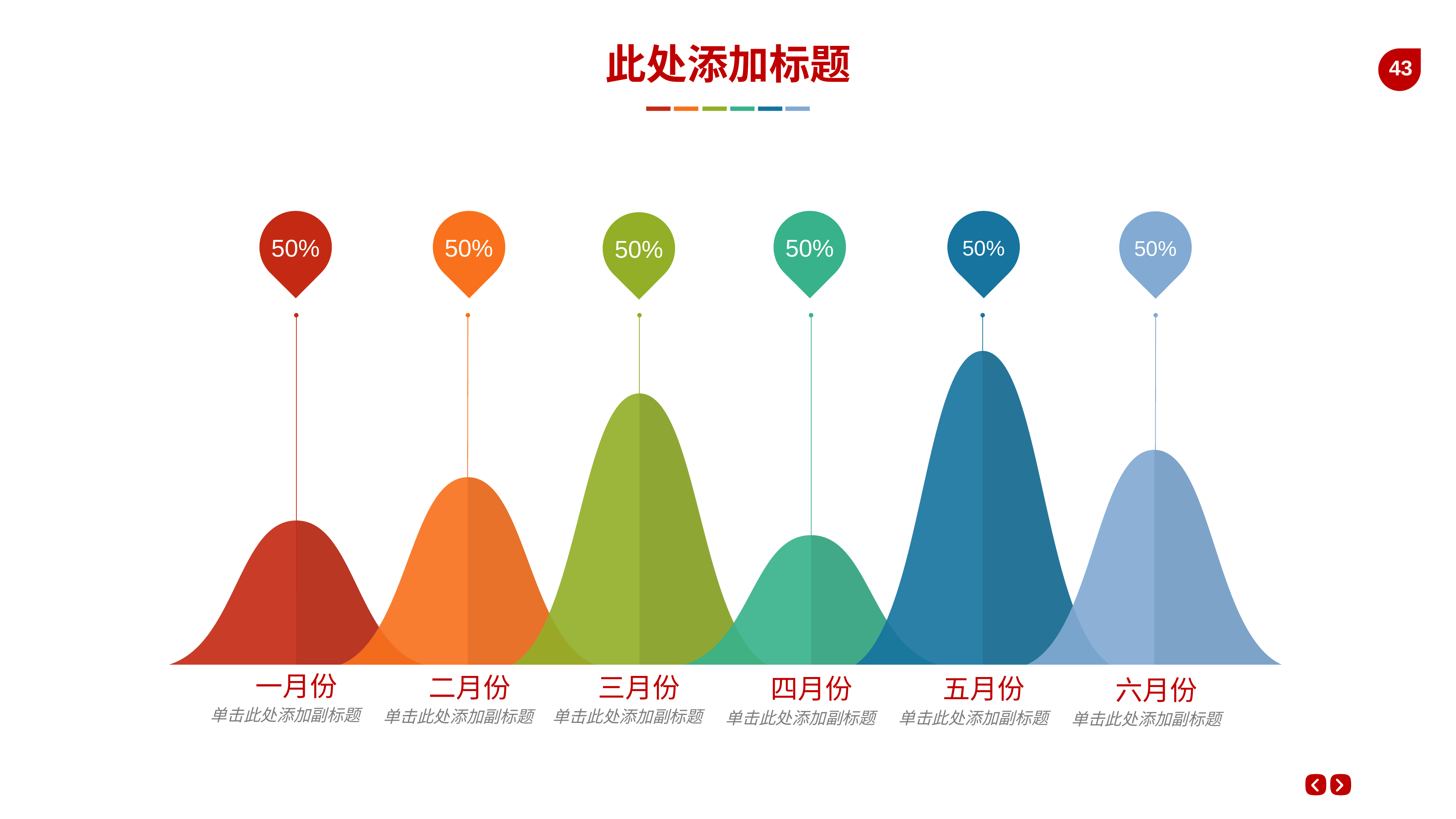

此处添加标题

50%

50%

50%

50%

50%

50%

一月份
单击此处添加副标题
三月份
单击此处添加副标题
二月份
单击此处添加副标题
四月份
单击此处添加副标题
五月份
单击此处添加副标题
六月份
单击此处添加副标题